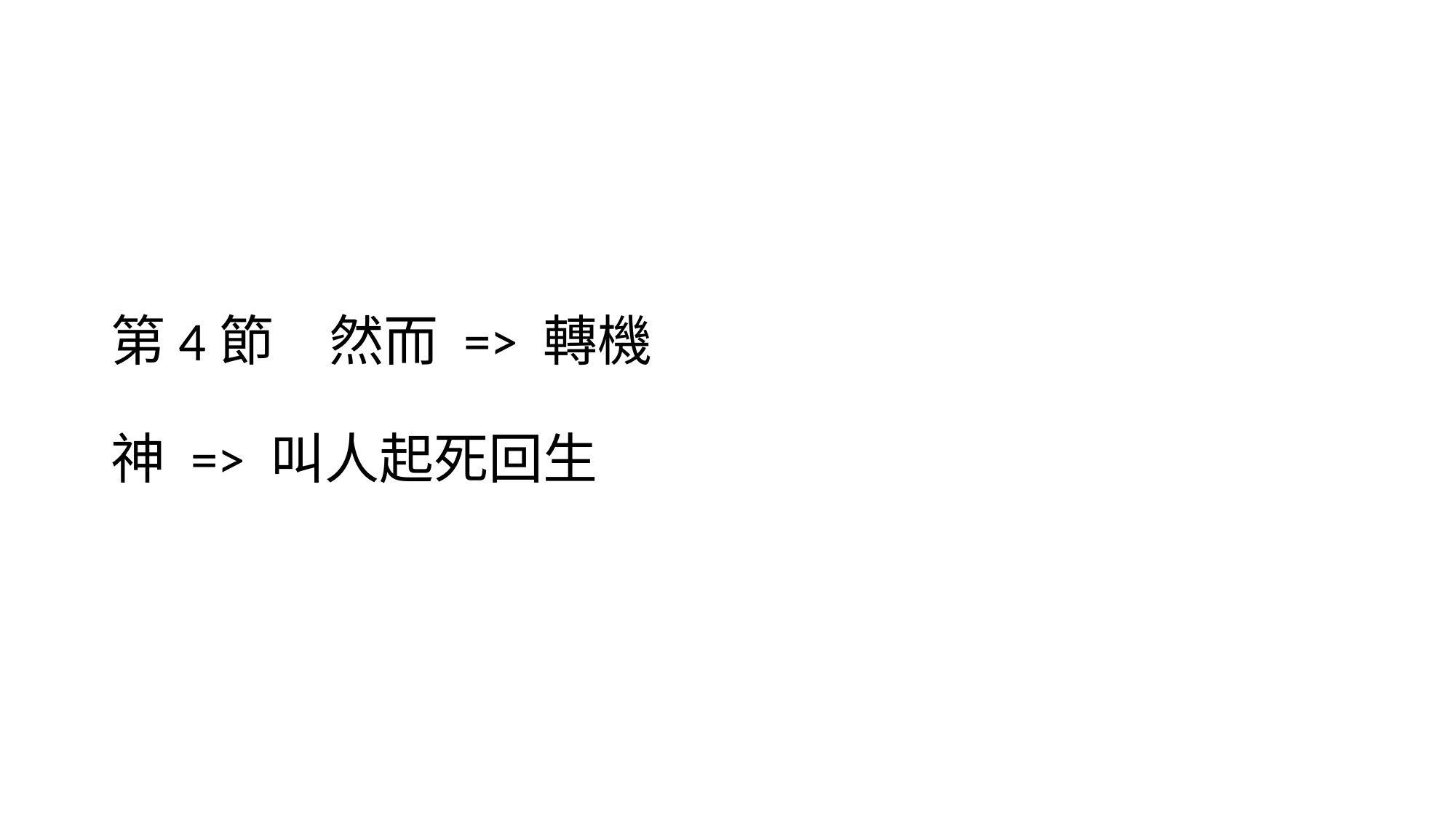

# 第4節	然而 => 轉機 神 => 叫人起死回生